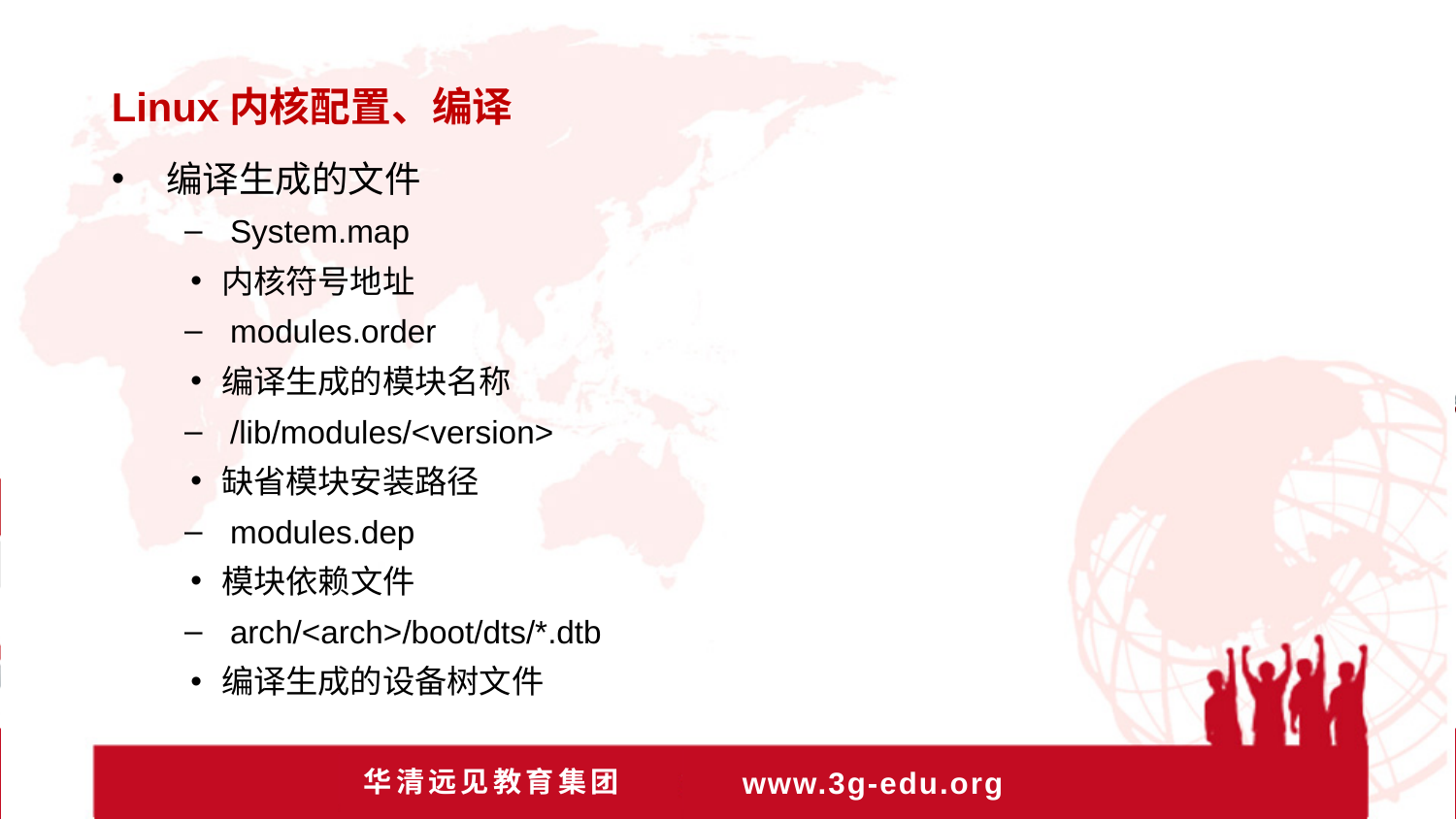

Linux内核配置、编译
编译生成的文件
System.map
内核符号地址
modules.order
编译生成的模块名称
/lib/modules/<version>
缺省模块安装路径
modules.dep
模块依赖文件
arch/<arch>/boot/dts/*.dtb
编译生成的设备树文件